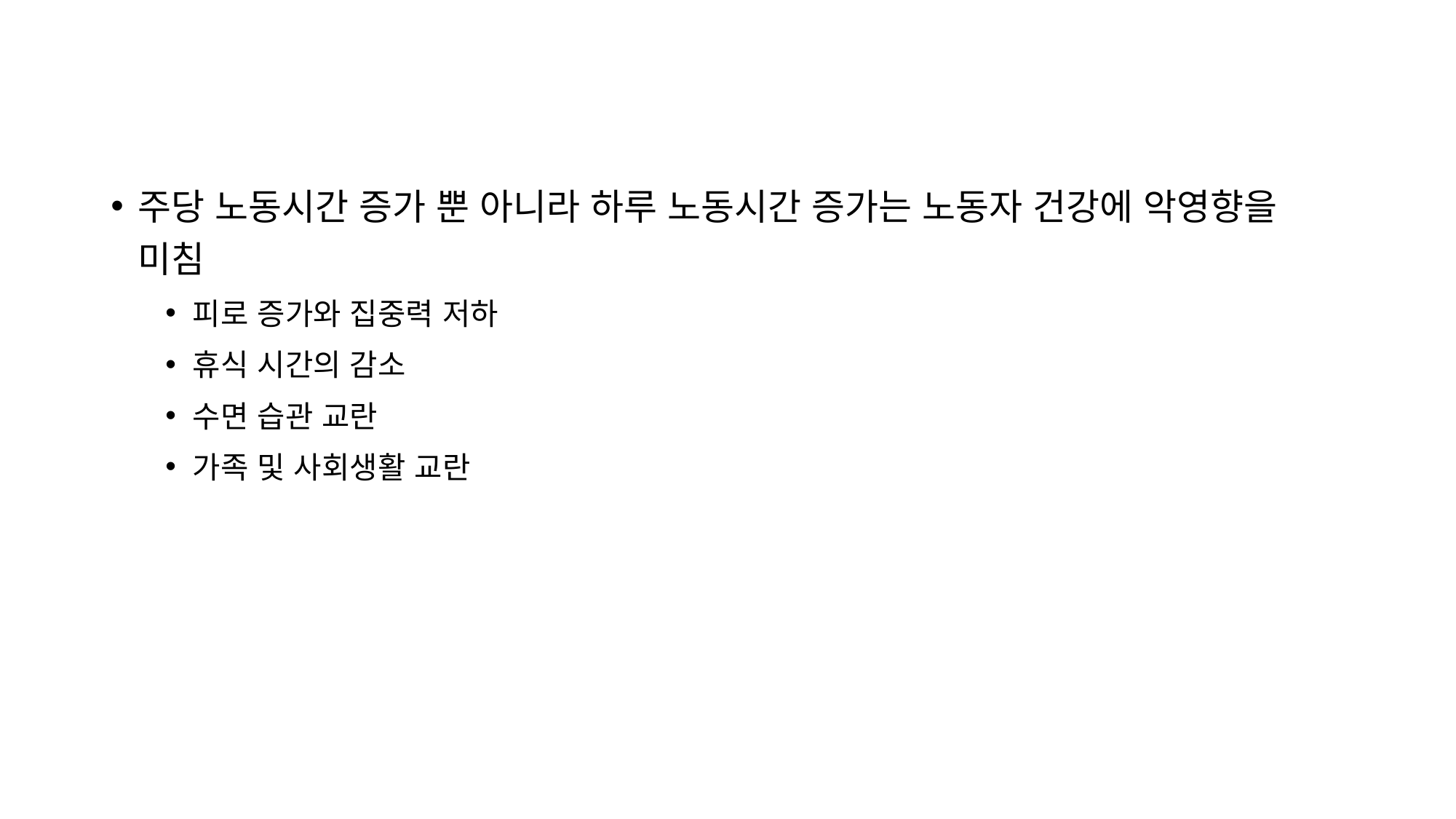

#
주당 노동시간 증가 뿐 아니라 하루 노동시간 증가는 노동자 건강에 악영향을 미침
피로 증가와 집중력 저하
휴식 시간의 감소
수면 습관 교란
가족 및 사회생활 교란